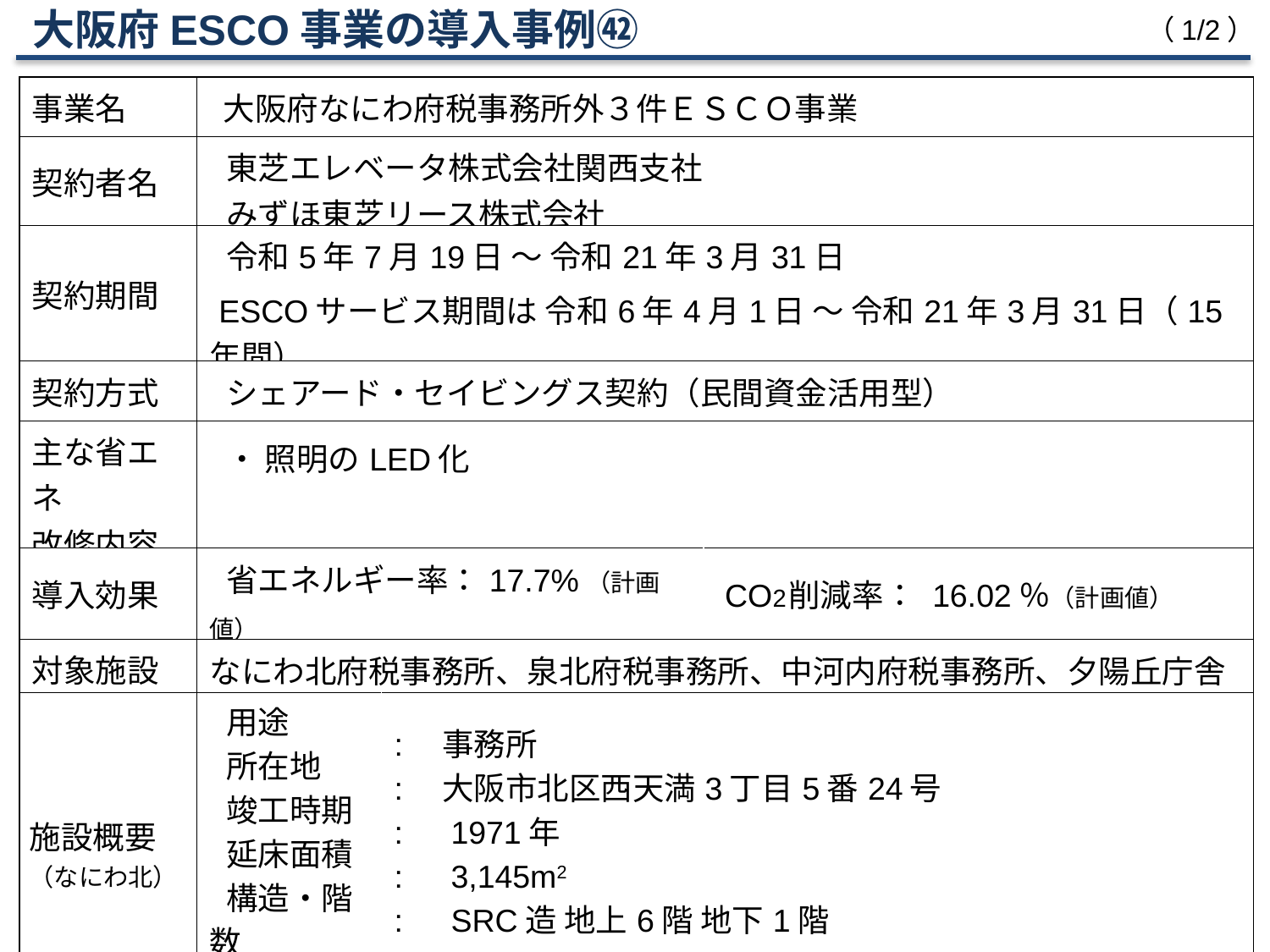

大阪府ESCO事業の導入事例㊷
（1/2）
| 事業名 | 大阪府なにわ府税事務所外３件ＥＳＣＯ事業 |  |  |
| --- | --- | --- | --- |
| 契約者名 | 東芝エレベータ株式会社関西支社 みずほ東芝リース株式会社 |  |  |
| 契約期間 | 令和5年7月19日 ～ 令和21年3月31日  ESCOサービス期間は 令和6年4月1日 ～ 令和21年3月31日（15年間） |  |  |
| 契約方式 | シェアード・セイビングス契約（民間資金活用型） |  |  |
| 主な省エネ 改修内容 | ・ 照明のLED化 |  |  |
| 導入効果 | 省エネルギー率：17.7%（計画値） |  | CO2 削減率 ： 16.02％（計画値） |
| 対象施設 | なにわ北府税事務所、泉北府税事務所、中河内府税事務所、夕陽丘庁舎 |  |  |
| 施設概要 （なにわ北） | 用途 所在地 竣工時期 延床面積 構造・階数 | :　事務所 :　大阪市北区西天満3丁目5番24号 :　1971年 :　3,145m2 :　SRC造 地上6階 地下1階 |  |